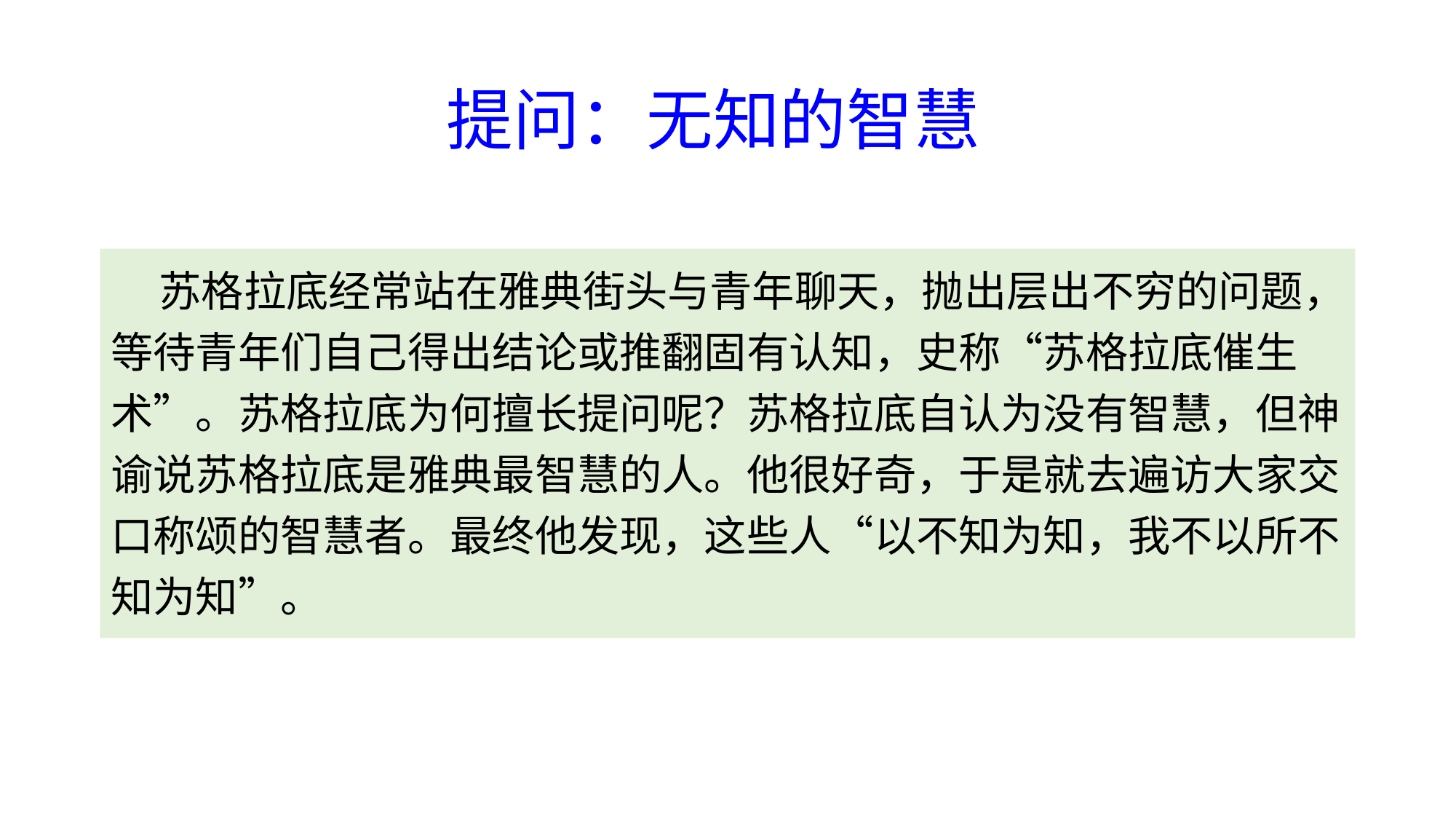

# 提问：无知的智慧
    苏格拉底经常站在雅典街头与青年聊天，抛出层出不穷的问题，等待青年们自己得出结论或推翻固有认知，史称“苏格拉底催生术”。苏格拉底为何擅长提问呢？苏格拉底自认为没有智慧，但神谕说苏格拉底是雅典最智慧的人。他很好奇，于是就去遍访大家交口称颂的智慧者。最终他发现，这些人“以不知为知，我不以所不知为知”。